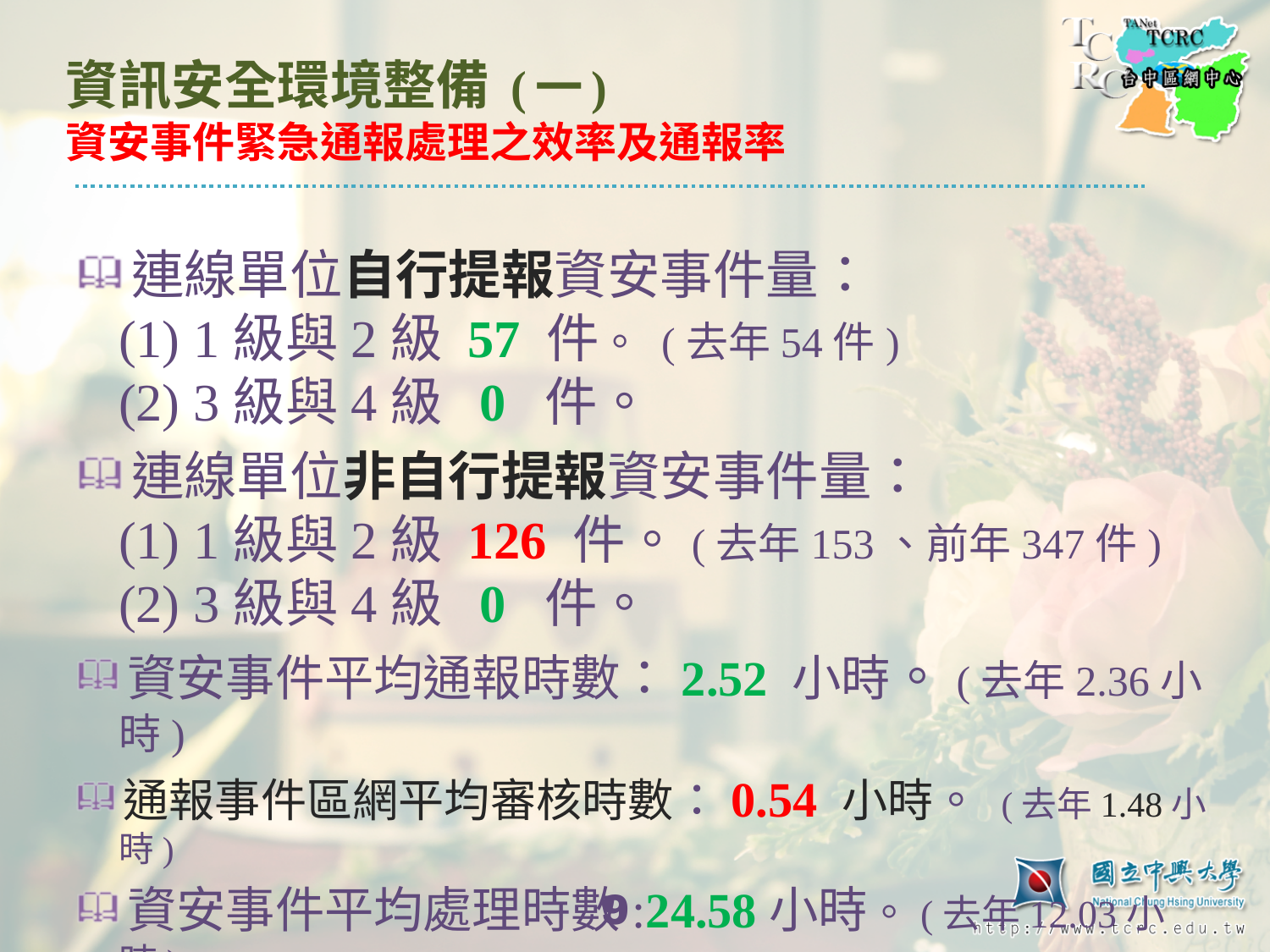

# 資訊安全環境整備 (一) 資安事件緊急通報處理之效率及通報率
連線單位自行提報資安事件量：
(1) 1級與2級 57 件。 (去年54件)
(2) 3級與4級  0  件。
連線單位非自行提報資安事件量：
(1) 1級與2級 126 件。(去年153、前年347件)
(2) 3級與4級  0  件。
資安事件平均通報時數：2.52 小時。(去年2.36小時)
通報事件區網平均審核時數：0.54 小時。 (去年1.48小時)
資安事件平均處理時數:24.58小時。(去年12.03小時)